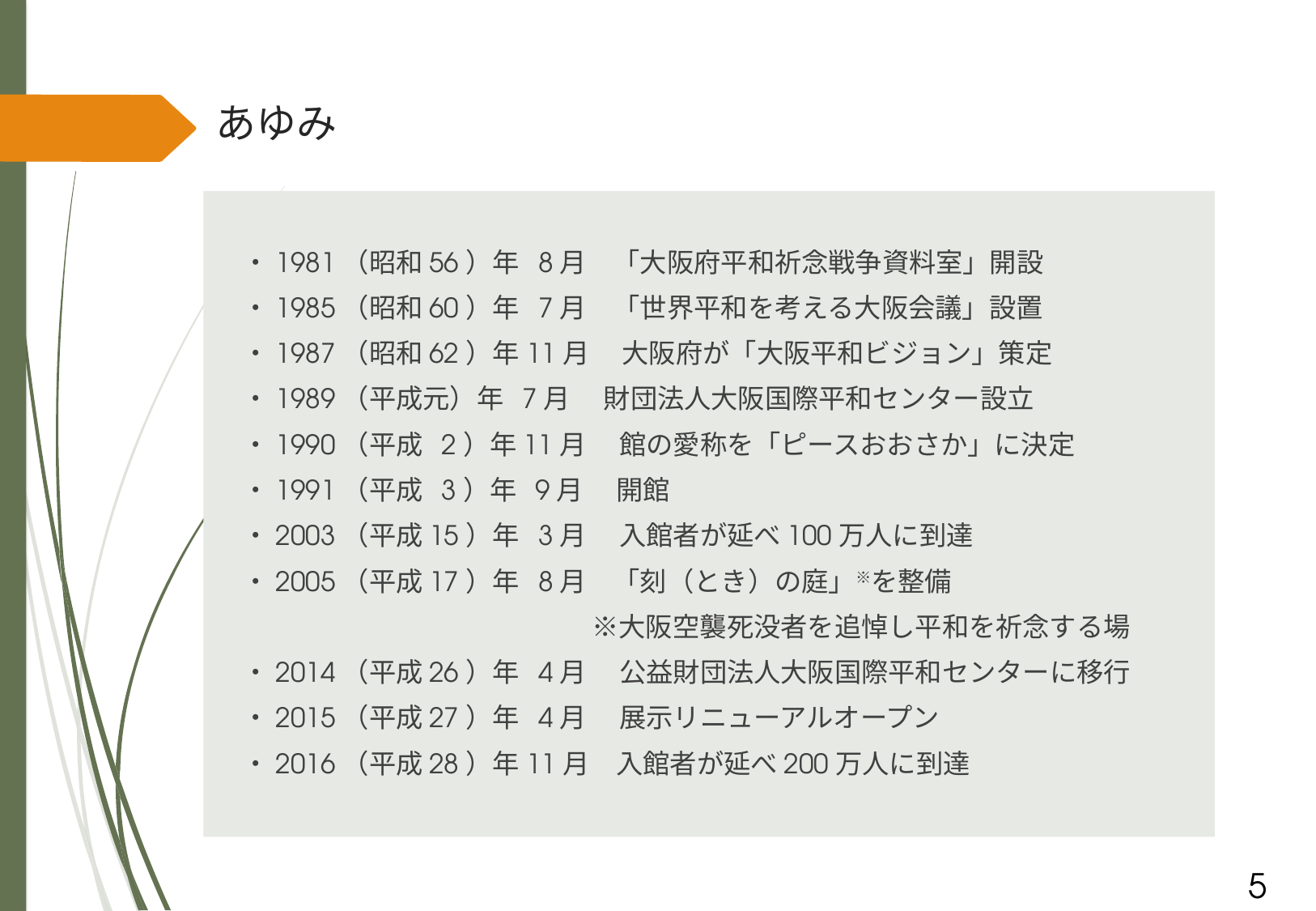

# あゆみ
　・1981（昭和56）年  8月　「大阪府平和祈念戦争資料室」開設
　・1985（昭和60）年  7月　「世界平和を考える大阪会議」設置
　・1987（昭和62）年11月　 大阪府が「大阪平和ビジョン」策定
　・1989（平成元）年  7月　 財団法人大阪国際平和センター設立
　・1990（平成  2）年11月　 館の愛称を「ピースおおさか」に決定
　・1991（平成  3）年  9月　 開館
　・2003（平成15）年  3月　 入館者が延べ100万人に到達
　・2005（平成17）年  8月　「刻（とき）の庭」※を整備
　　　　　　　　　　　　　　※大阪空襲死没者を追悼し平和を祈念する場
　・2014（平成26）年  4月　 公益財団法人大阪国際平和センターに移行
　・2015（平成27）年  4月　 展示リニューアルオープン
　・2016（平成28）年11月　入館者が延べ200万人に到達
5